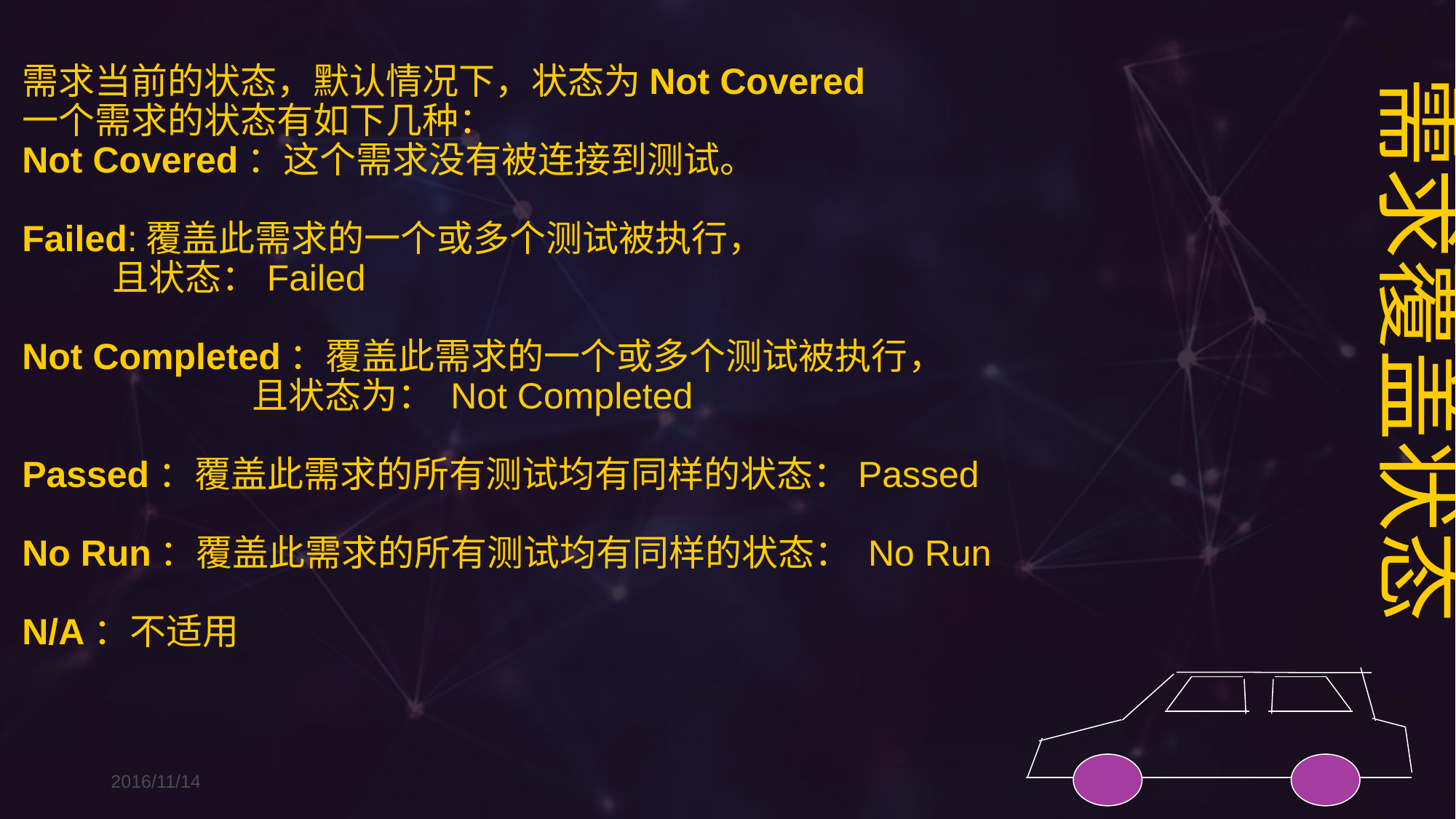

需求当前的状态，默认情况下，状态为Not Covered
一个需求的状态有如下几种：
Not Covered：这个需求没有被连接到测试。

Failed:覆盖此需求的一个或多个测试被执行，
          且状态：Failed

Not Completed：覆盖此需求的一个或多个测试被执行，
                           且状态为： Not Completed

Passed：覆盖此需求的所有测试均有同样的状态：Passed

No Run：覆盖此需求的所有测试均有同样的状态： No Run

N/A：不适用
需求覆盖状态

2016/11/14